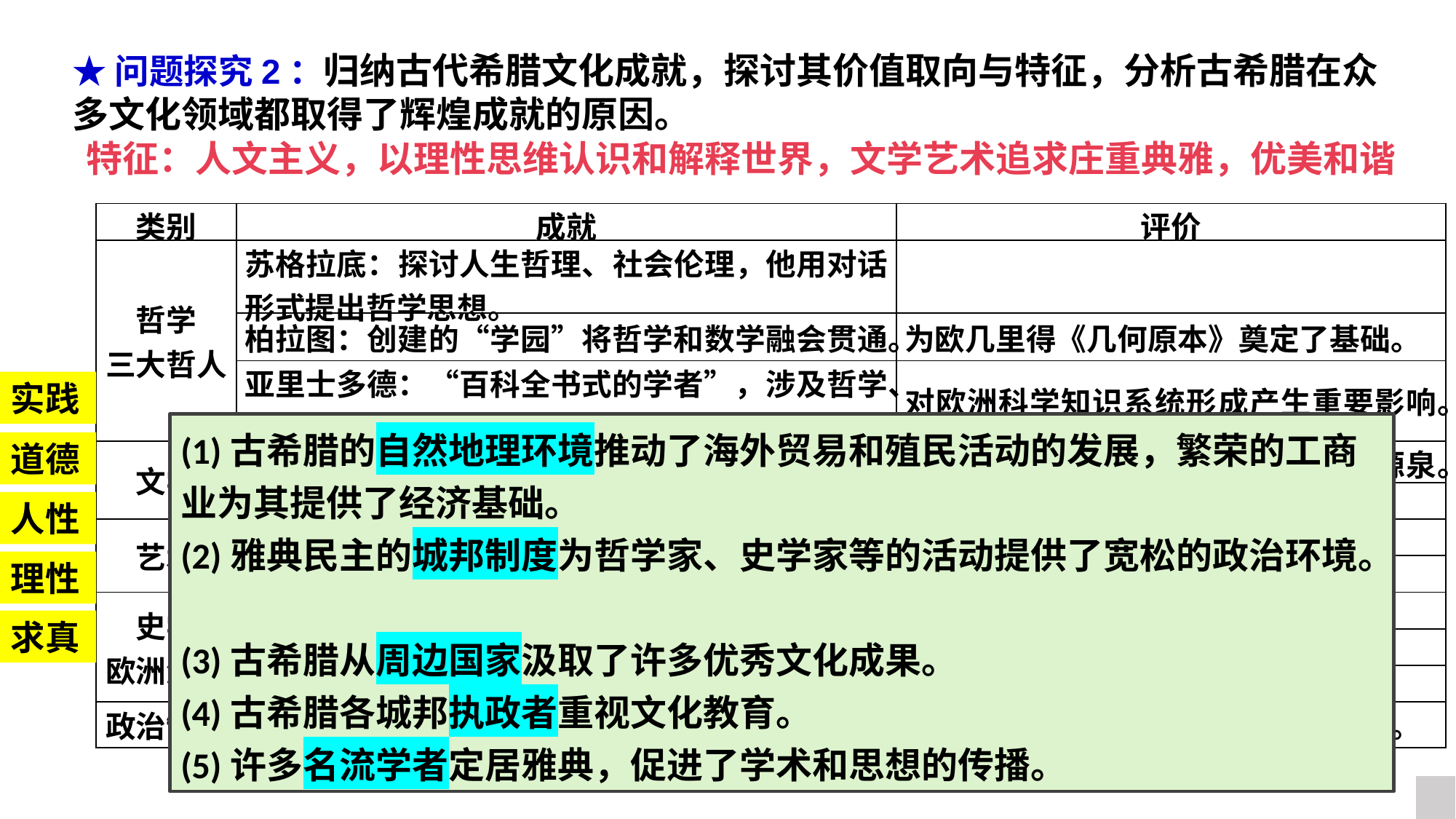

★问题探究2：归纳古代希腊文化成就，探讨其价值取向与特征，分析古希腊在众多文化领域都取得了辉煌成就的原因。
特征：人文主义，以理性思维认识和解释世界，文学艺术追求庄重典雅，优美和谐
| 类别 | 成就 | 评价 |
| --- | --- | --- |
| 哲学 三大哲人 | 苏格拉底：探讨人生哲理、社会伦理，他用对话形式提出哲学思想。 |  |
|  | 柏拉图：创建的“学园”将哲学和数学融会贯通。 | 为欧几里得《几何原本》奠定了基础。 |
|  | 亚里士多德：“百科全书式的学者”，涉及哲学、政治学、文学、天文学、物理学等。 | 对欧洲科学知识系统形成产生重要影响。 |
| 文学 | 史诗：《荷马史诗》 | 史诗故事成为后世西方文学创作的源泉。 |
|  | 戏剧（悲剧、喜剧） |  |
| 艺术 | 雕塑：米隆《掷铁饼者》 |  |
|  | 建筑艺术：帕特农神庙 |  |
| 史学 欧洲源头 |  | 欧洲史学的源头。 |
|  | 希罗多德《历史》 | 开创了叙事体的撰史体裁 |
|  | 修昔底德《伯罗奔尼撒战争史》 | 西方史学的经典之作 |
| 政治制度 | 原始的民主制度 | 开西方民主制度先河，被近现代借鉴。 |
实践
(1)古希腊的自然地理环境推动了海外贸易和殖民活动的发展，繁荣的工商业为其提供了经济基础。
(2)雅典民主的城邦制度为哲学家、史学家等的活动提供了宽松的政治环境。
(3)古希腊从周边国家汲取了许多优秀文化成果。
(4)古希腊各城邦执政者重视文化教育。
(5)许多名流学者定居雅典，促进了学术和思想的传播。
道德
人性
理性
求真